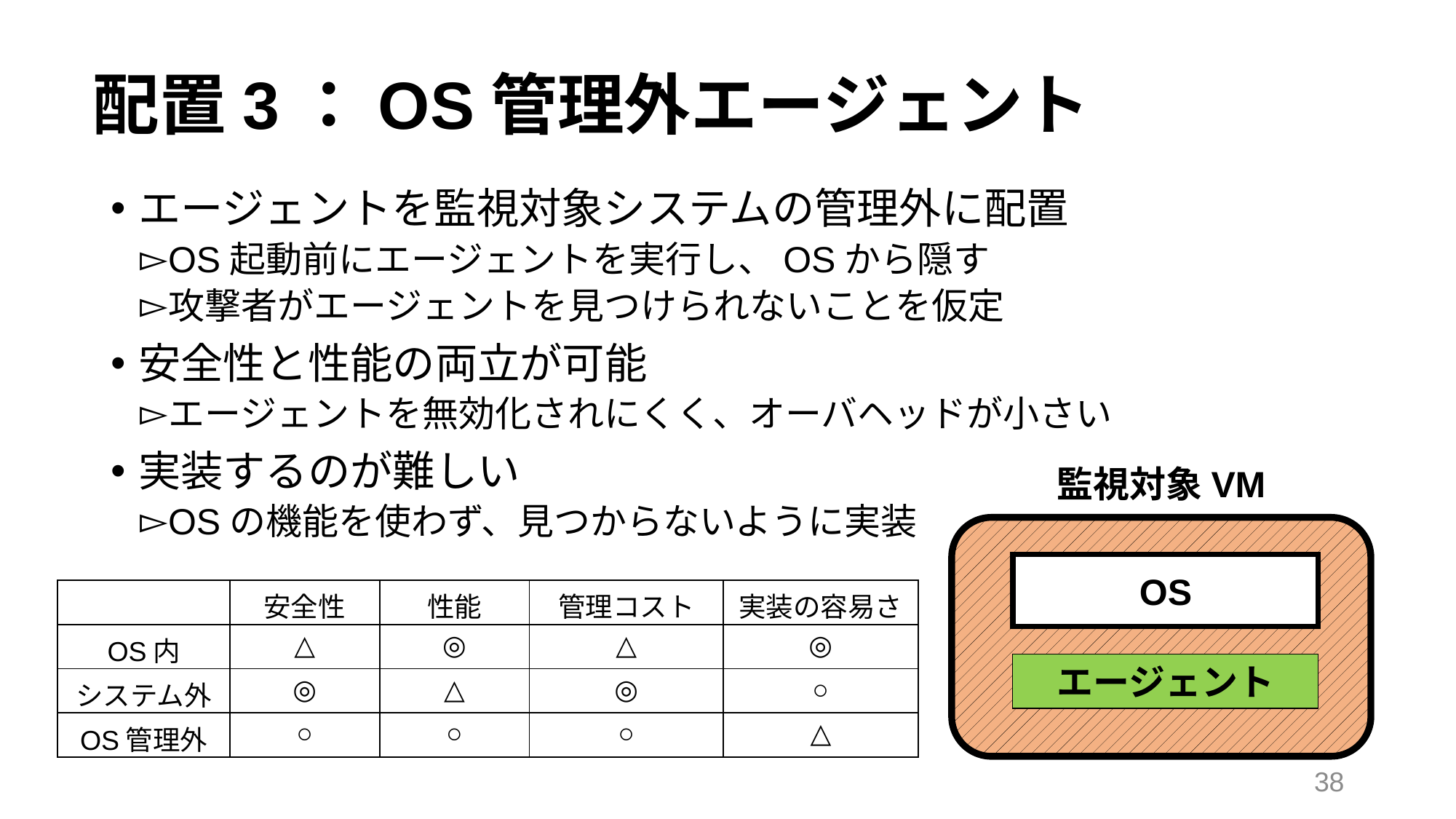

# 配置3：OS管理外エージェント
エージェントを監視対象システムの管理外に配置
OS起動前にエージェントを実行し、OSから隠す
攻撃者がエージェントを見つけられないことを仮定
安全性と性能の両立が可能
エージェントを無効化されにくく、オーバヘッドが小さい
実装するのが難しい
OSの機能を使わず、見つからないように実装
監視対象VM

OS
|  | 安全性 | 性能 | 管理コスト | 実装の容易さ |
| --- | --- | --- | --- | --- |
| OS内 | △ | ◎ | △ | ◎ |
| システム外 | ◎ | △ | ◎ | ○ |
| OS管理外 | ○ | ○ | ○ | △ |
エージェント
38